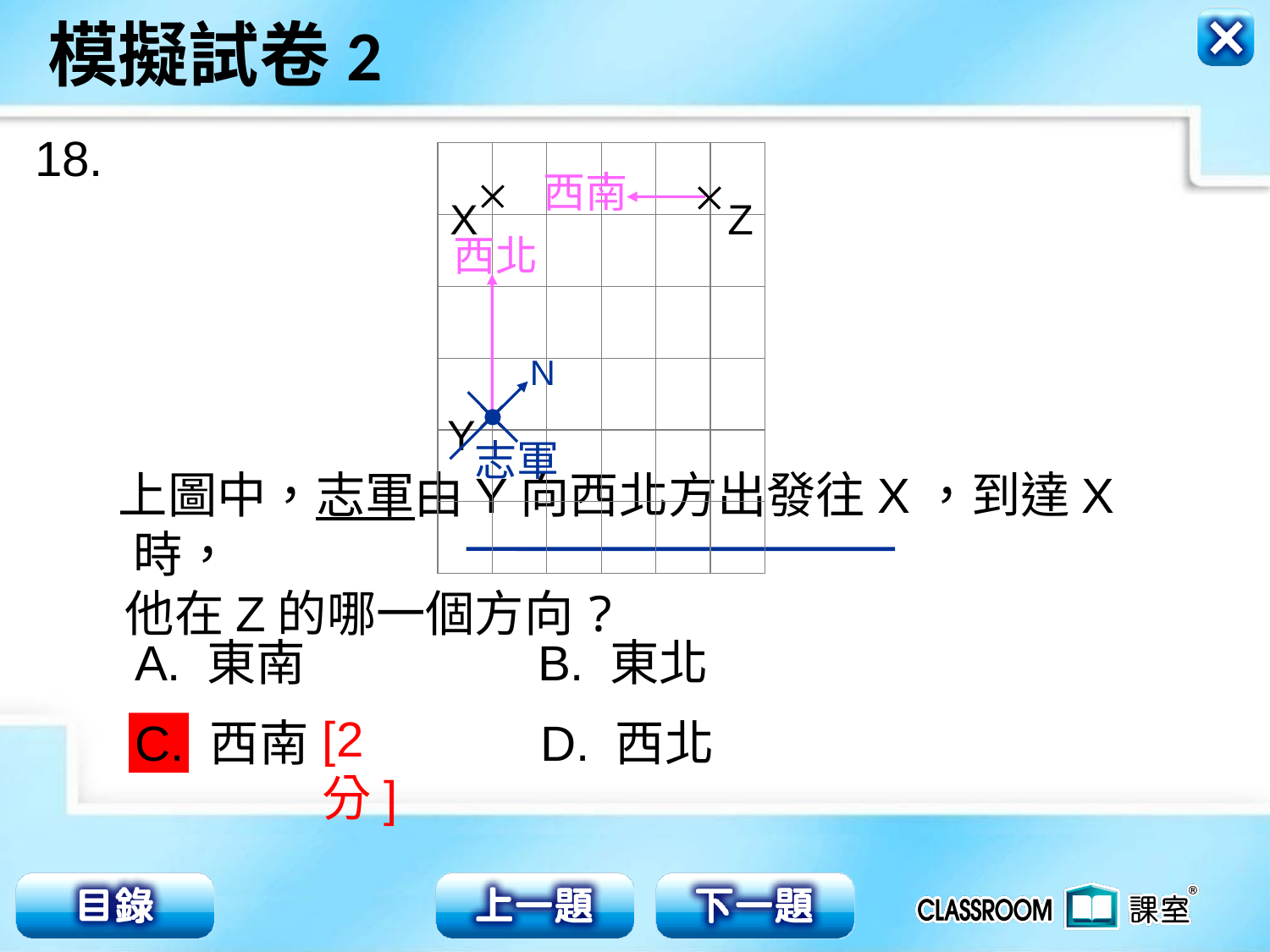

18.
|  |  |  |  |  |  |
| --- | --- | --- | --- | --- | --- |
|  |  |  |  |  |  |
|  |  |  |  |  |  |
|  |  |  |  |  |  |
|  |  |  |  |  |  |
|  |  |  |  |  |  |
西南

X
Z

西北

N

Y

志軍
　  上圖中，志軍由Y向西北方出發往X，到達X時，
      他在Z的哪一個方向?

A. 東南                    B. 東北
C. 西南                    D. 西北
[2分]